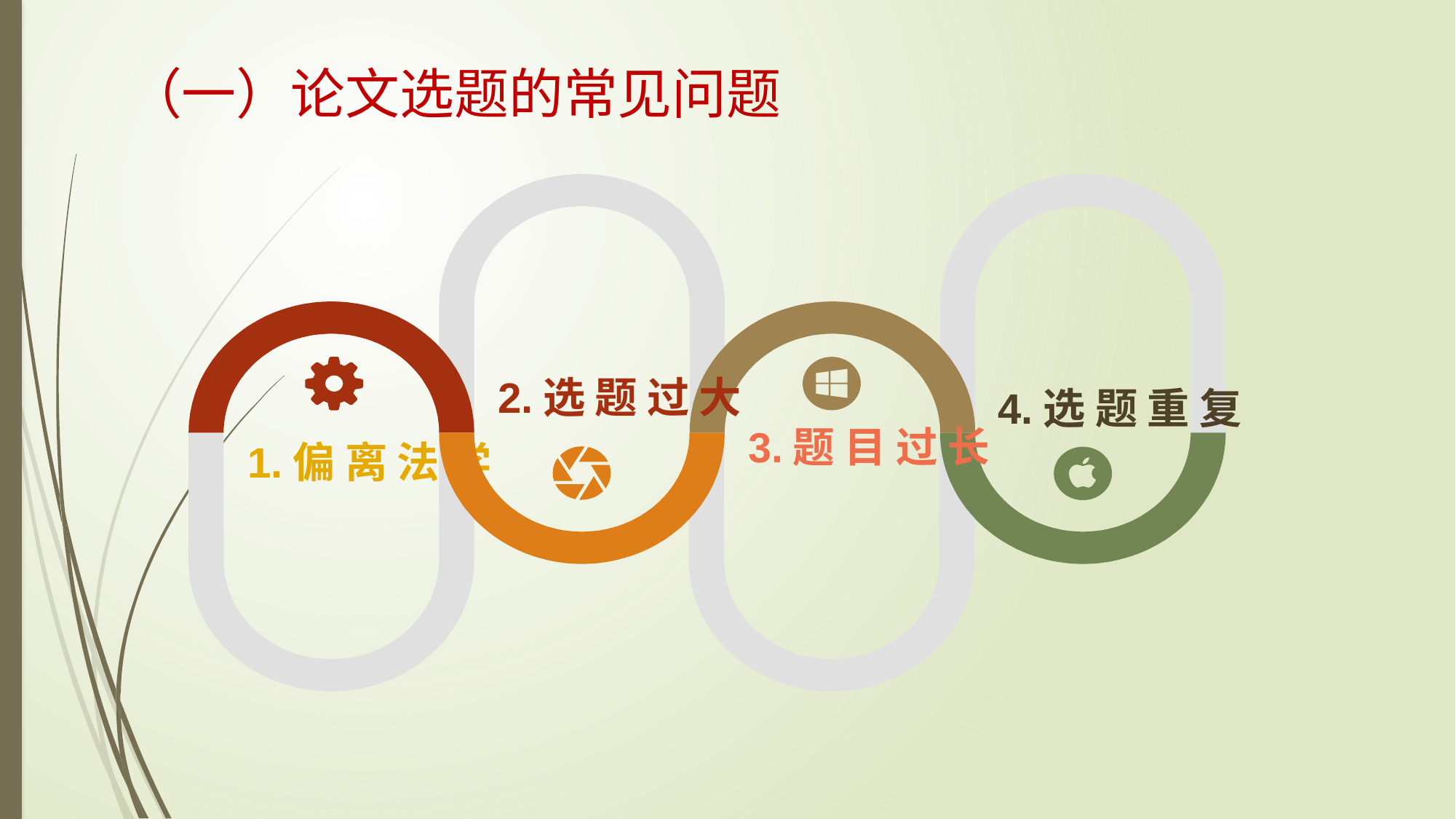

（一）论文选题的常见问题

2.选 题 过 大
4.选 题 重 复
3.题 目 过 长

1.偏 离 法 学